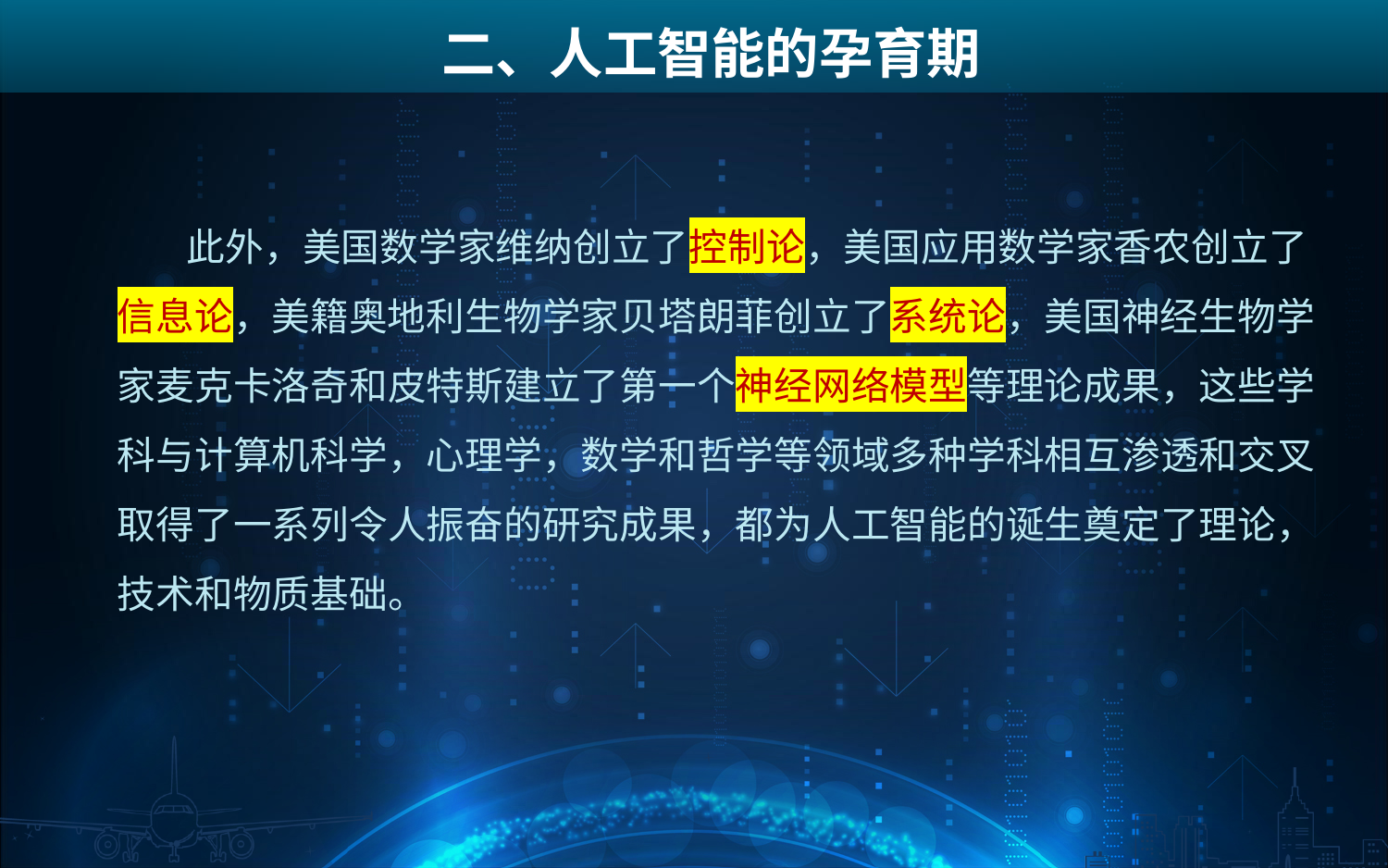

二、人工智能的孕育期
此外，美国数学家维纳创立了控制论，美国应用数学家香农创立了信息论，美籍奥地利生物学家贝塔朗菲创立了系统论，美国神经生物学家麦克卡洛奇和皮特斯建立了第一个神经网络模型等理论成果，这些学科与计算机科学，心理学，数学和哲学等领域多种学科相互渗透和交叉取得了一系列令人振奋的研究成果，都为人工智能的诞生奠定了理论，技术和物质基础。